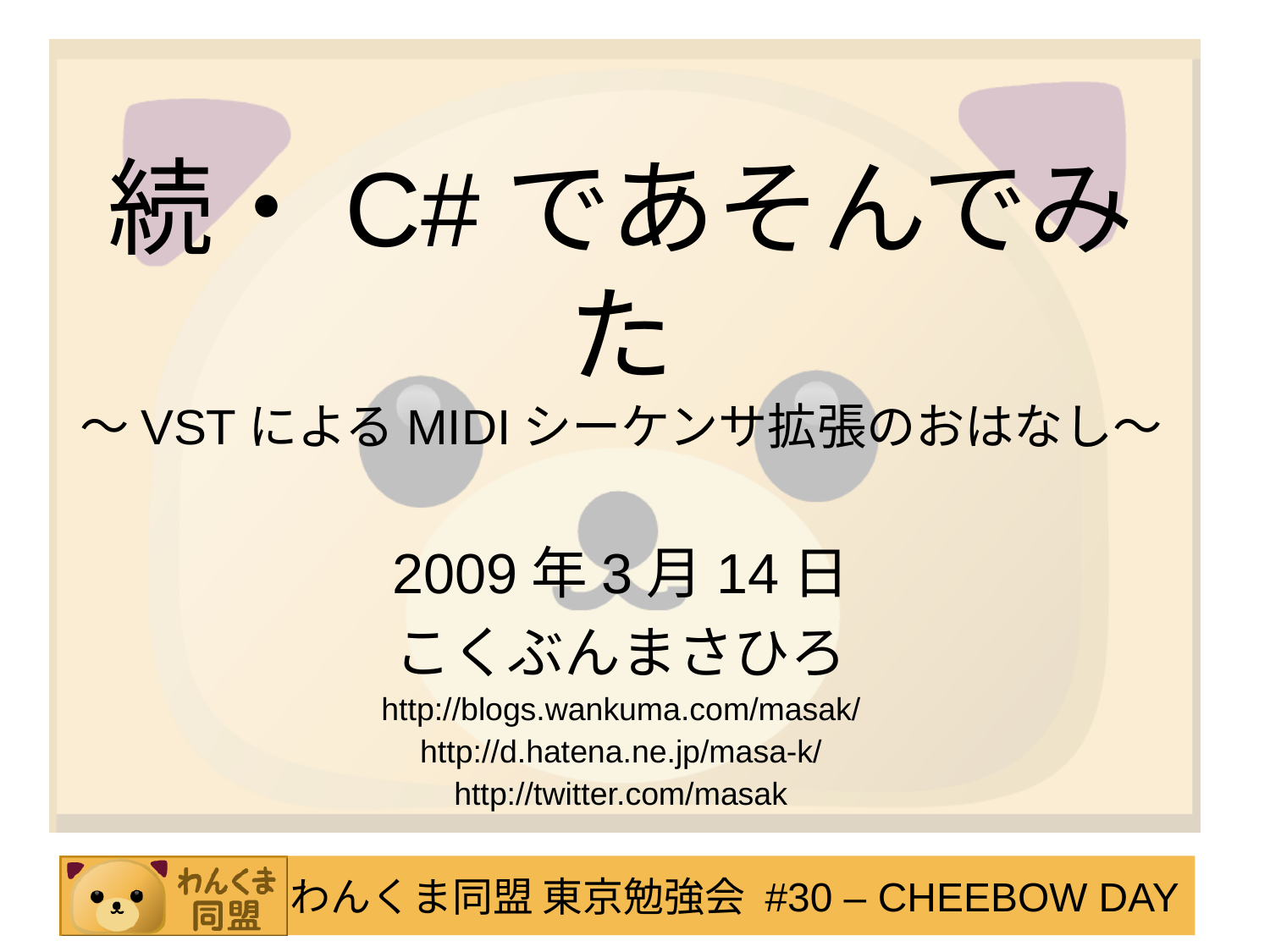

続・C#であそんでみた
～VSTによるMIDIシーケンサ拡張のおはなし～
2009年3月14日
こくぶんまさひろ
http://blogs.wankuma.com/masak/
http://d.hatena.ne.jp/masa-k/
http://twitter.com/masak